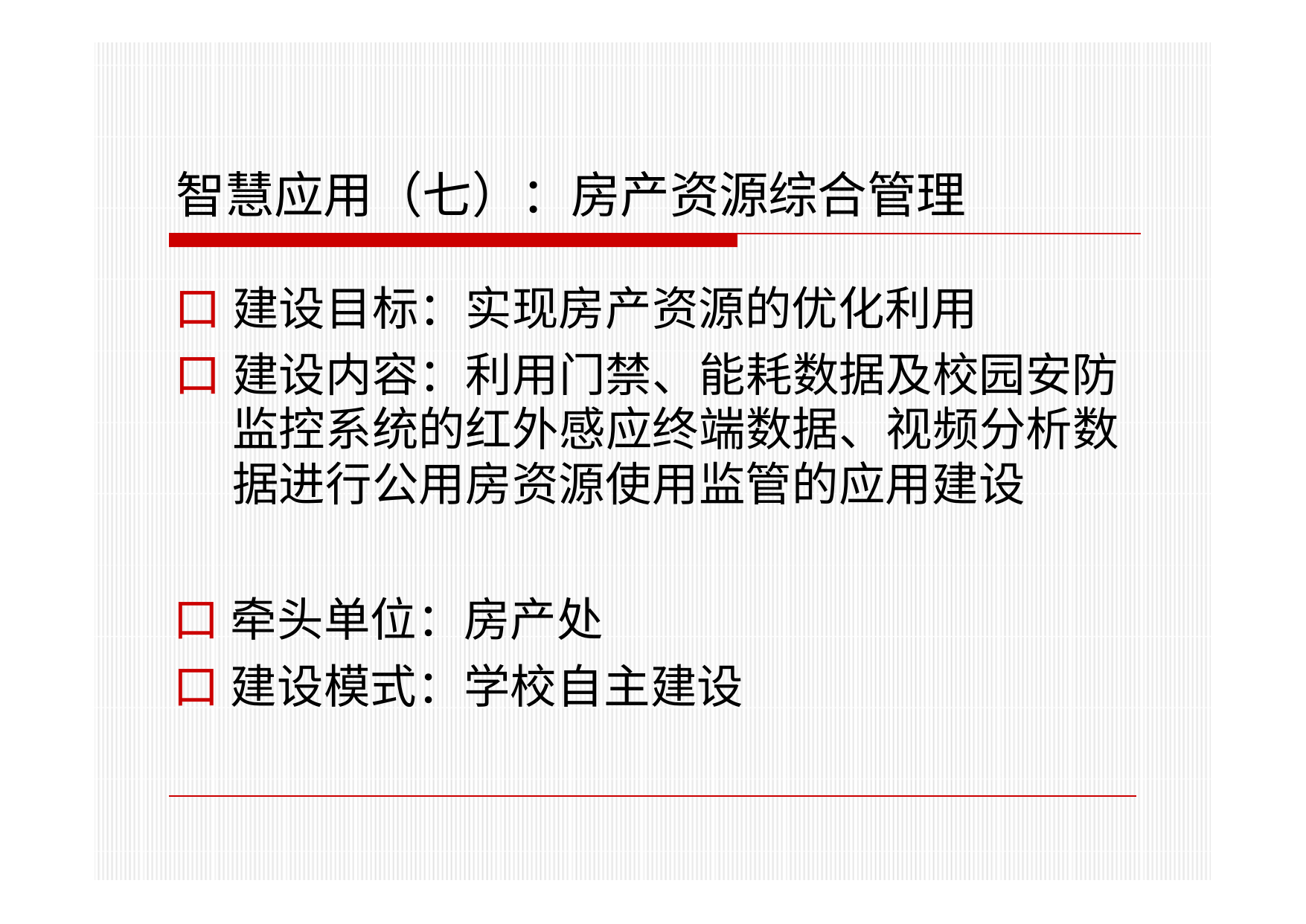

# 智慧应用（七）：房产资源综合管理

口 建设目标：实现房产资源的优化利用

口 建设内容：利用门禁、能耗数据及校园安防 监控系统的红外感应终端数据、视频分析数 据进行公用房资源使用监管的应用建设

口 牵头单位：房产处

口 建设模式：学校自主建设